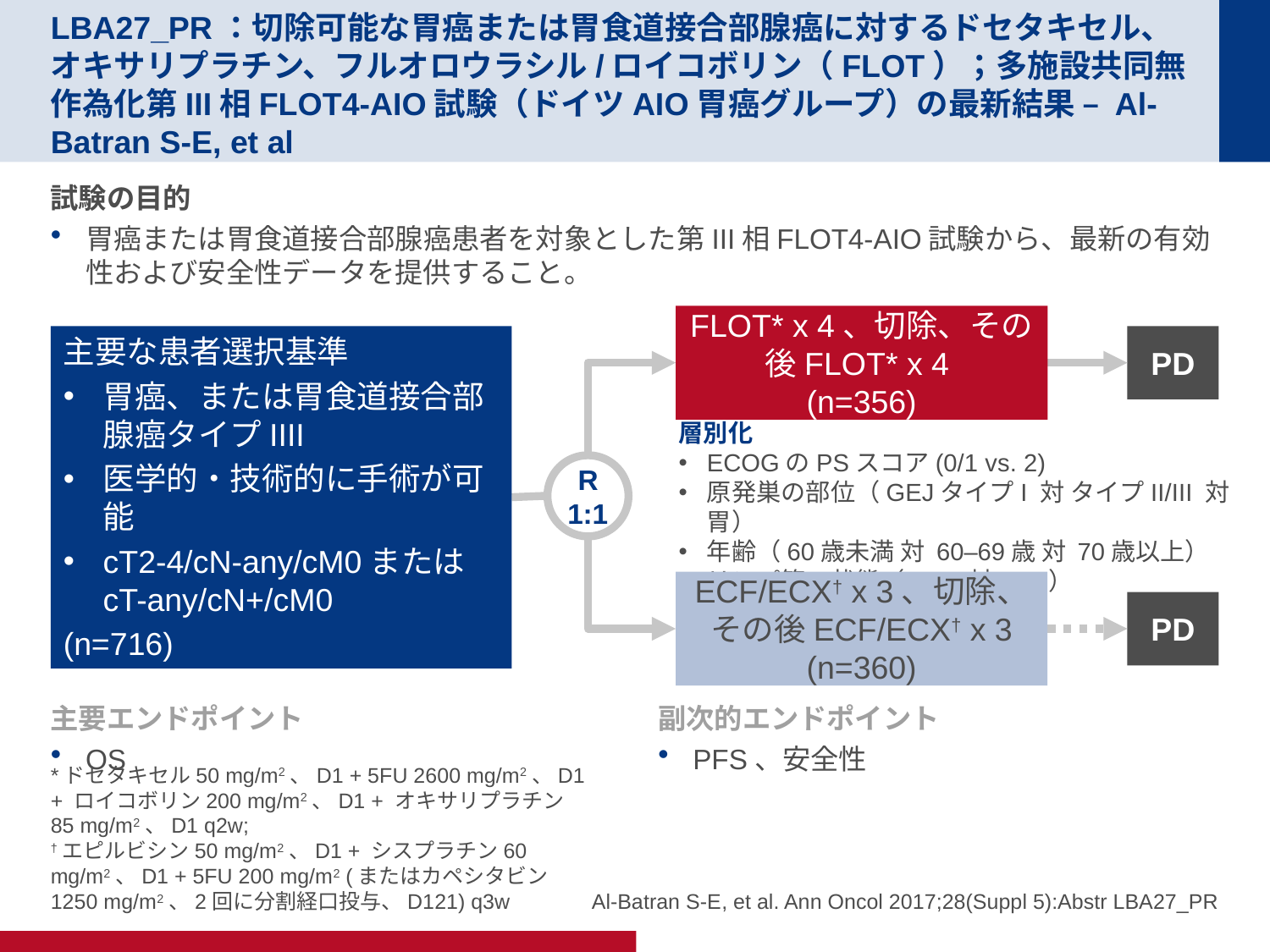

# LBA27_PR：切除可能な胃癌または胃食道接合部腺癌に対するドセタキセル、オキサリプラチン、フルオロウラシル/ロイコボリン（FLOT）；多施設共同無作為化第III相FLOT4-AIO試験（ドイツAIO胃癌グループ）の最新結果 – Al-Batran S-E, et al
試験の目的
胃癌または胃食道接合部腺癌患者を対象とした第III相FLOT4-AIO試験から、最新の有効性および安全性データを提供すること。
FLOT* x 4、切除、その後FLOT* x 4
(n=356)
主要な患者選択基準
胃癌、または胃食道接合部腺癌タイプIIII
医学的・技術的に手術が可能
cT2-4/cN-any/cM0または
cT-any/cN+/cM0
(n=716)
PD
層別化
ECOGのPSスコア(0/1 vs. 2)
原発巣の部位（GEJタイプI 対 タイプII/III 対 胃）
年齢（60歳未満 対 60–69歳 対 70歳以上）
リンパ節の状態（cN+ 対 cN-）
R
1:1
ECF/ECX† x 3、切除、その後ECF/ECX† x 3 (n=360)
PD
主要エンドポイント
OS

副次的エンドポイント
PFS、安全性
*ドセタキセル50 mg/m2、D1 + 5FU 2600 mg/m2、D1 + ロイコボリン200 mg/m2、D1 + オキサリプラチン85 mg/m2、D1 q2w;
†エピルビシン50 mg/m2、D1 + シスプラチン60 mg/m2、D1 + 5FU 200 mg/m2 (またはカペシタビン1250 mg/m2、2回に分割経口投与、D121) q3w
Al-Batran S-E, et al. Ann Oncol 2017;28(Suppl 5):Abstr LBA27_PR